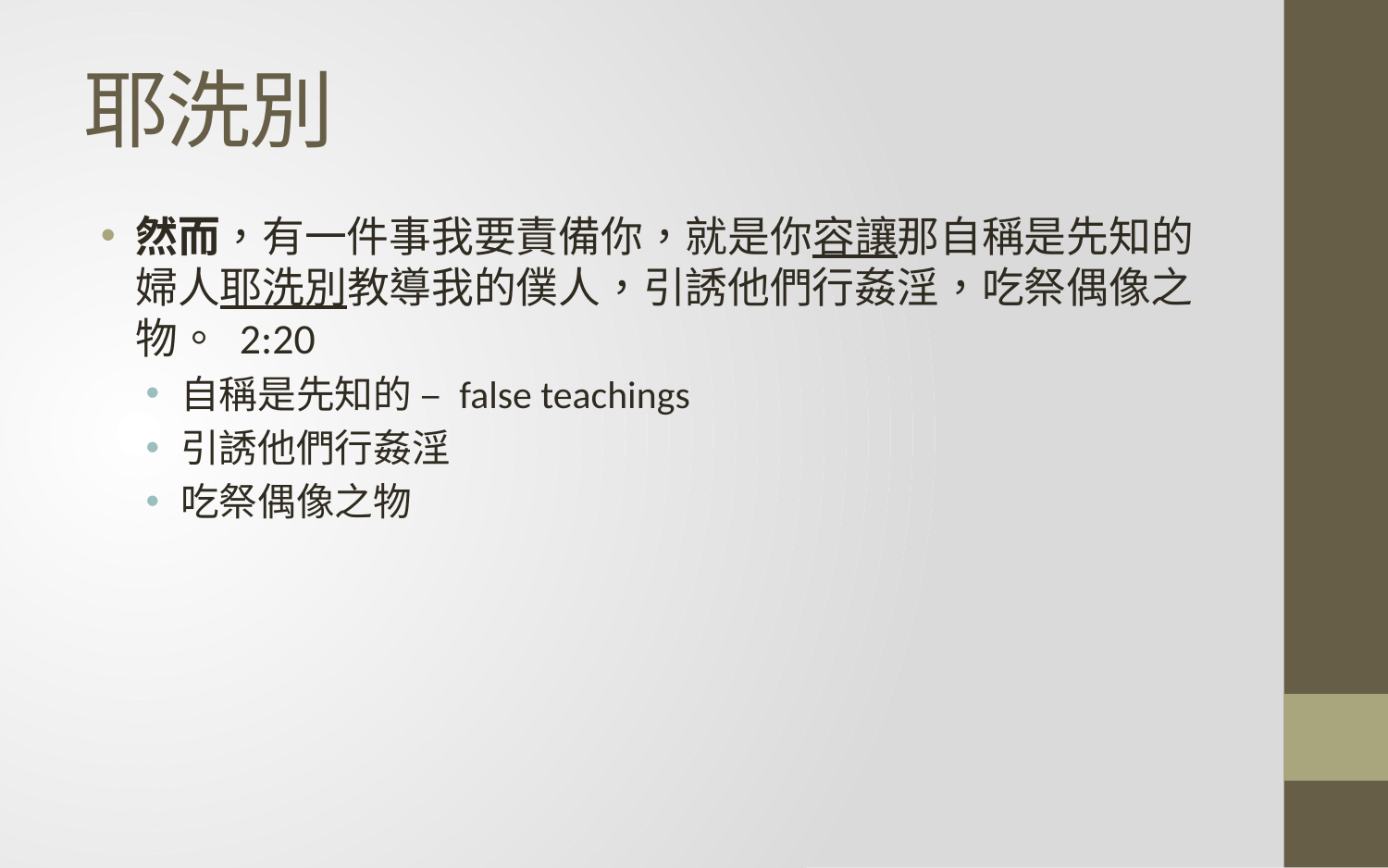

# 耶洗別
然而，有一件事我要責備你，就是你容讓那自稱是先知的婦人耶洗別教導我的僕人，引誘他們行姦淫，吃祭偶像之物。 2:20
自稱是先知的 – false teachings
引誘他們行姦淫
吃祭偶像之物